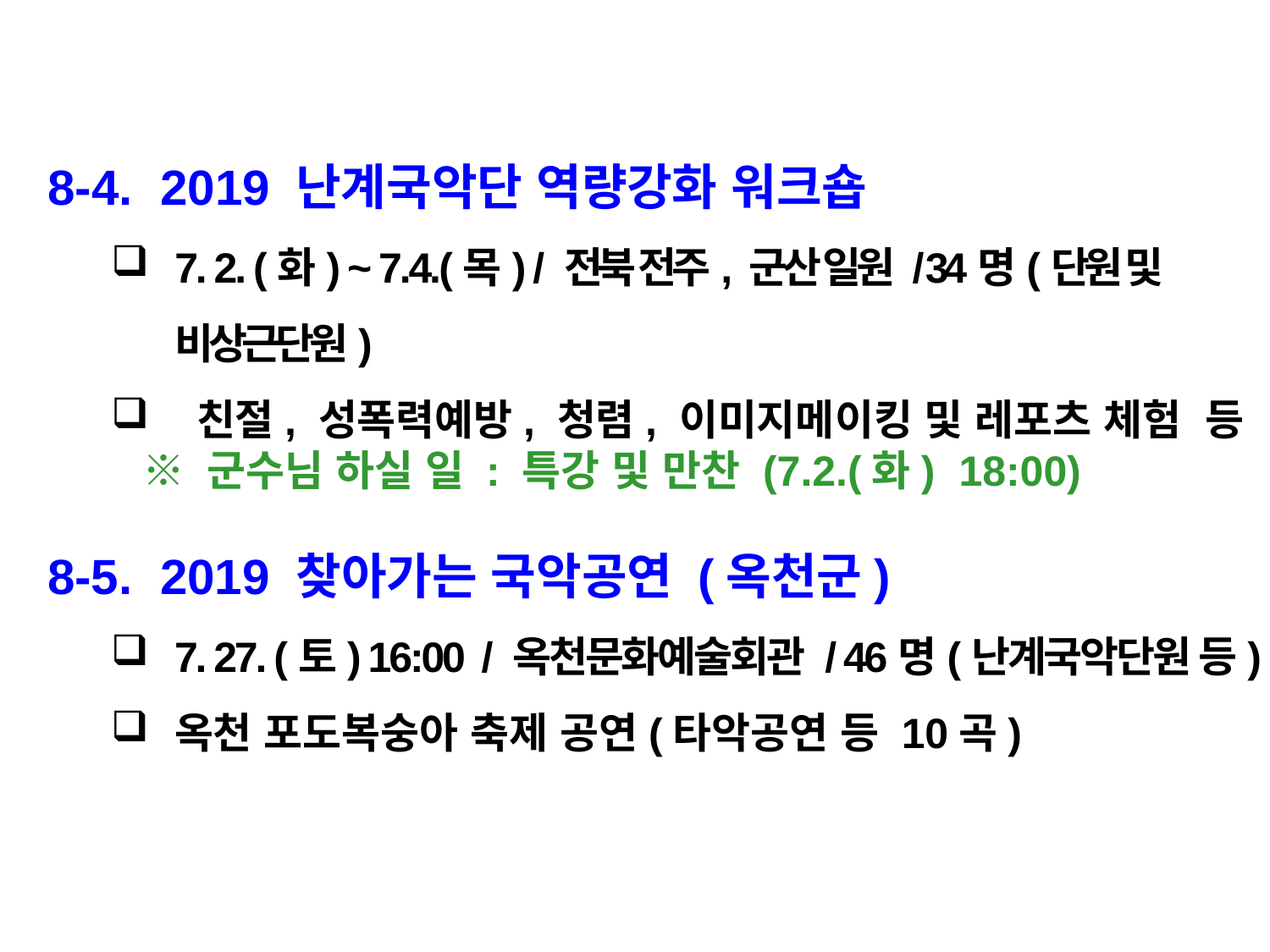

8-4.  2019 난계국악단 역량강화 워크숍
7. 2. (화) ~ 7.4.(목) / 전북 전주, 군산 일원 / 34명(단원 및 비상근단원)
 친절, 성폭력예방, 청렴, 이미지메이킹 및 레포츠 체험  등
        ※ 군수님 하실 일 : 특강 및 만찬 (7.2.(화)  18:00)
8-5.  2019 찾아가는 국악공연 (옥천군)
7. 27. (토) 16:00  / 옥천문화예술회관 / 46명(난계국악단원 등)
옥천 포도복숭아 축제 공연(타악공연 등 10곡)